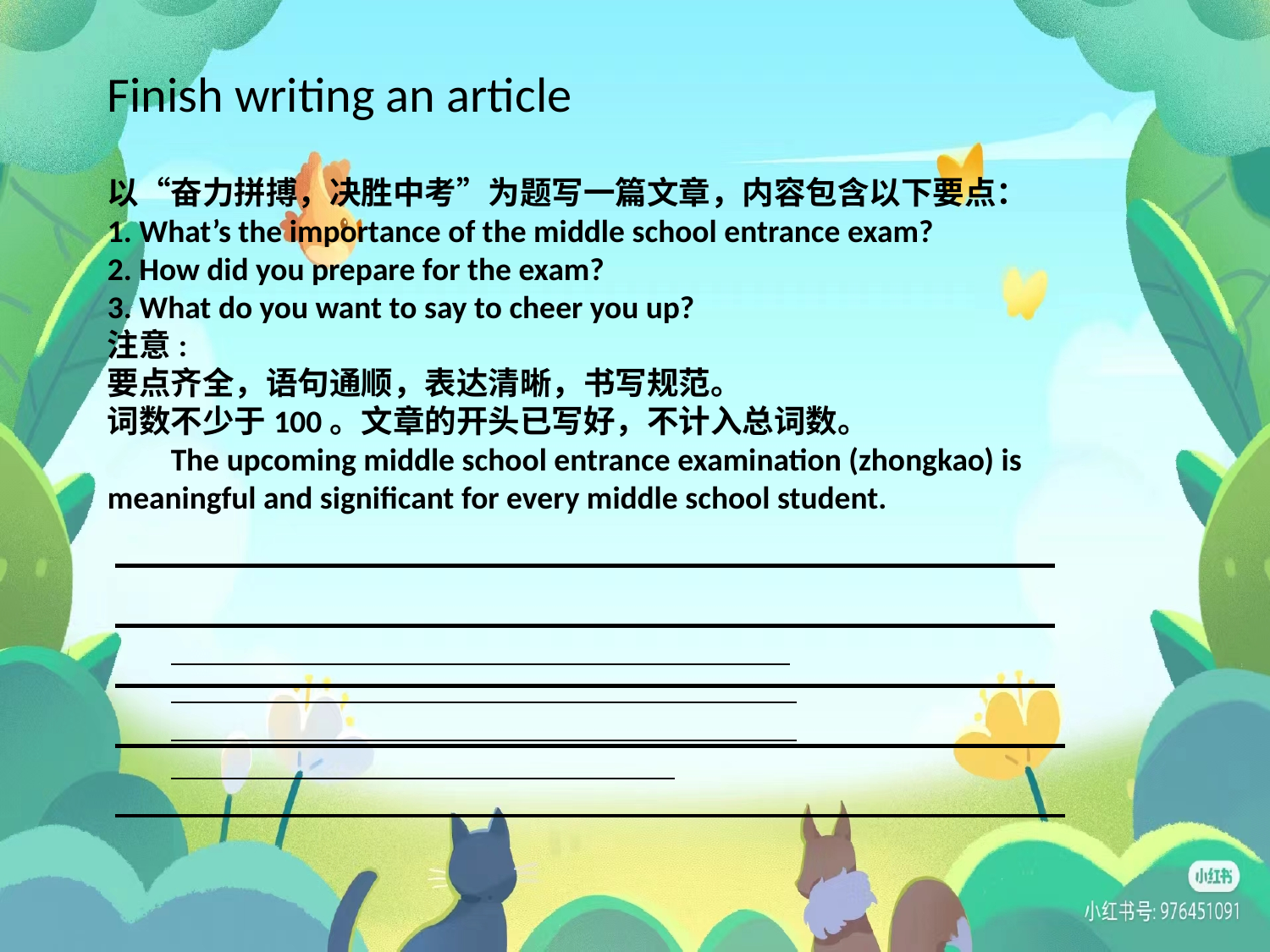

Finish writing an article
以“奋力拼搏，决胜中考”为题写一篇文章，内容包含以下要点：
1. What’s the importance of the middle school entrance exam?
2. How did you prepare for the exam?
3. What do you want to say to cheer you up?
注意:
要点齐全，语句通顺，表达清晰，书写规范。
词数不少于100。文章的开头已写好，不计入总词数。
The upcoming middle school entrance examination (zhongkao) is meaningful and significant for every middle school student.